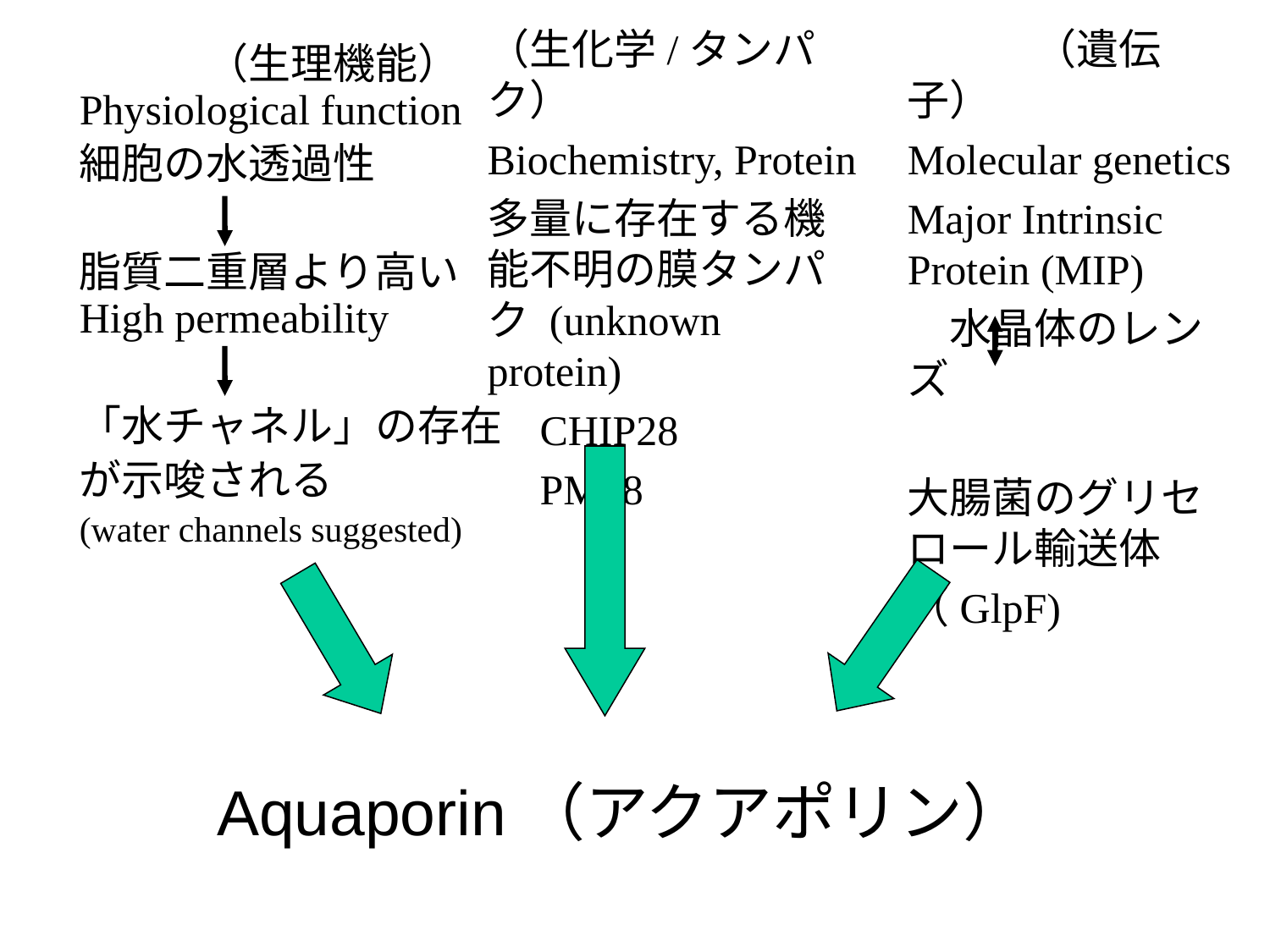

（生化学/タンパク）
Biochemistry, Protein
多量に存在する機能不明の膜タンパク (unknown protein)
　CHIP28
　PM28
　　　（遺伝子）
Molecular genetics
Major Intrinsic Protein (MIP)
　水晶体のレンズ

大腸菌のグリセロール輸送体
（GlpF)
　　　（生理機能）　Physiological function
細胞の水透過性

脂質二重層より高い　High permeability

「水チャネル」の存在
が示唆される
(water channels suggested)

Aquaporin（アクアポリン）